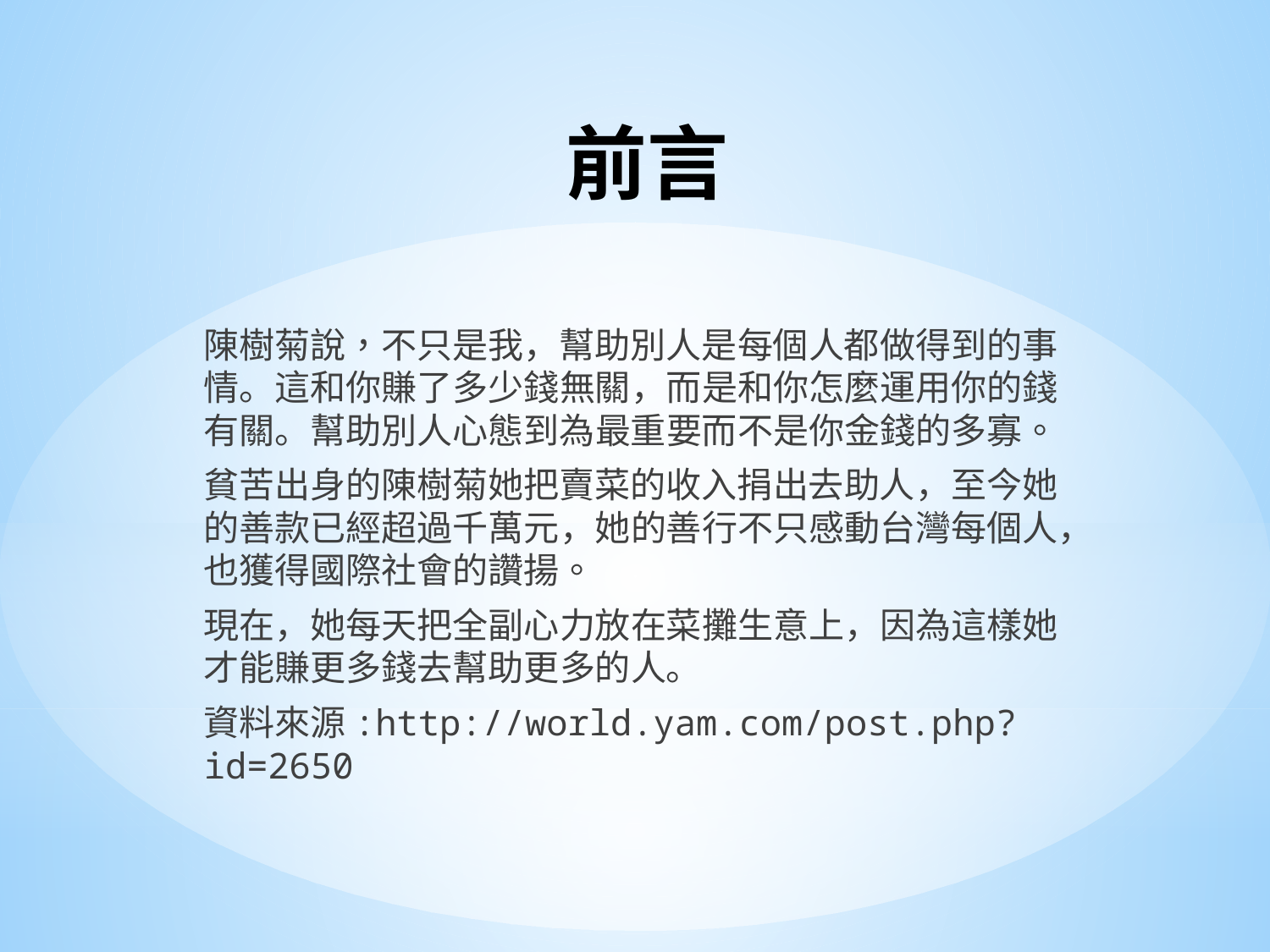

# 前言
陳樹菊說，不只是我，幫助別人是每個人都做得到的事情。這和你賺了多少錢無關，而是和你怎麼運用你的錢有關。幫助別人心態到為最重要而不是你金錢的多寡。
貧苦出身的陳樹菊她把賣菜的收入捐出去助人，至今她的善款已經超過千萬元，她的善行不只感動台灣每個人，也獲得國際社會的讚揚。
現在，她每天把全副心力放在菜攤生意上，因為這樣她才能賺更多錢去幫助更多的人。
資料來源:http://world.yam.com/post.php?id=2650